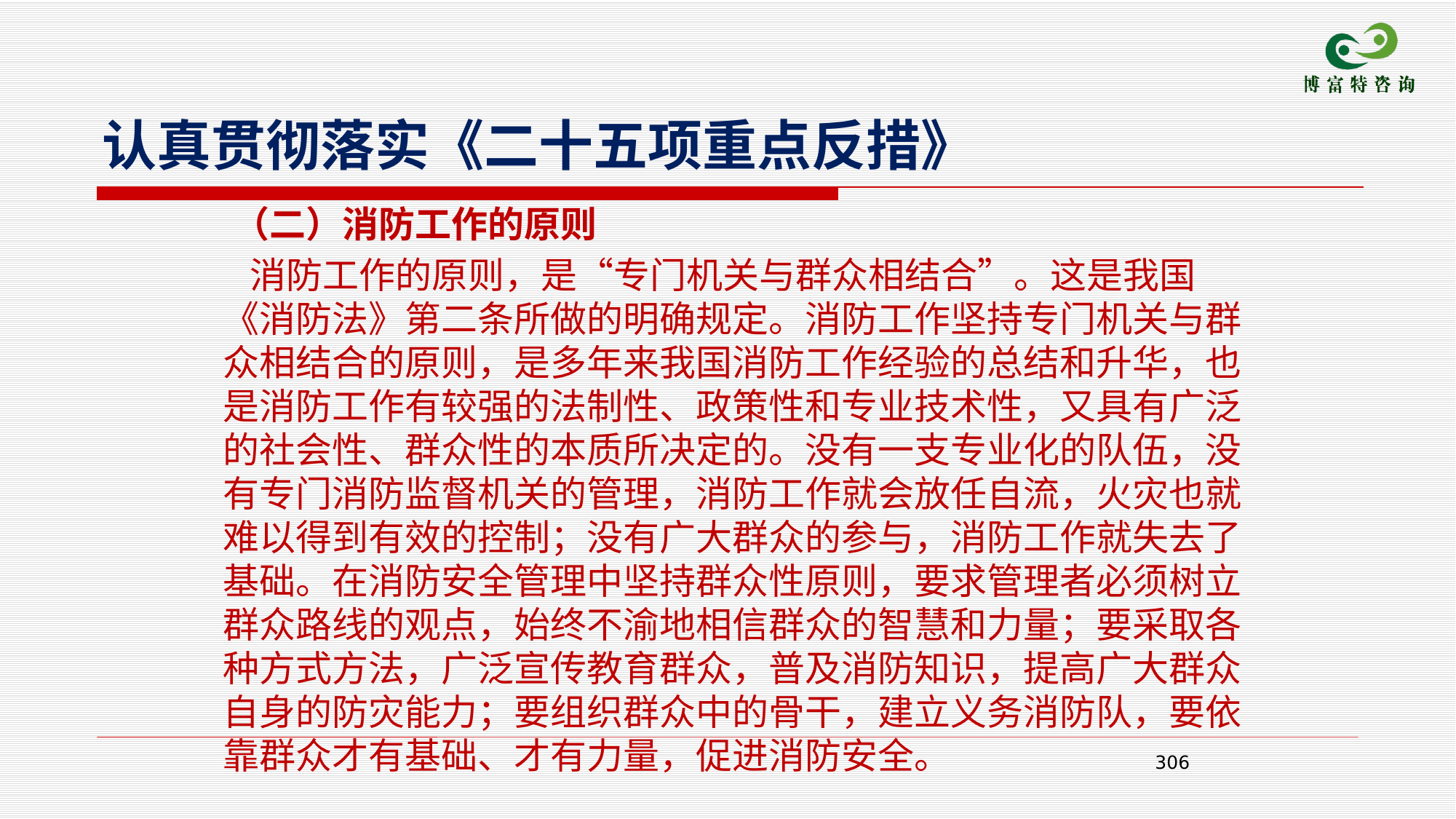

认真贯彻落实《二十五项重点反措》
       （二）消防工作的原则
         消防工作的原则，是“专门机关与群众相结合”。这是我国《消防法》第二条所做的明确规定。消防工作坚持专门机关与群众相结合的原则，是多年来我国消防工作经验的总结和升华，也是消防工作有较强的法制性、政策性和专业技术性，又具有广泛的社会性、群众性的本质所决定的。没有一支专业化的队伍，没有专门消防监督机关的管理，消防工作就会放任自流，火灾也就难以得到有效的控制；没有广大群众的参与，消防工作就失去了基础。在消防安全管理中坚持群众性原则，要求管理者必须树立群众路线的观点，始终不渝地相信群众的智慧和力量；要采取各种方式方法，广泛宣传教育群众，普及消防知识，提高广大群众自身的防灾能力；要组织群众中的骨干，建立义务消防队，要依靠群众才有基础、才有力量，促进消防安全。

306